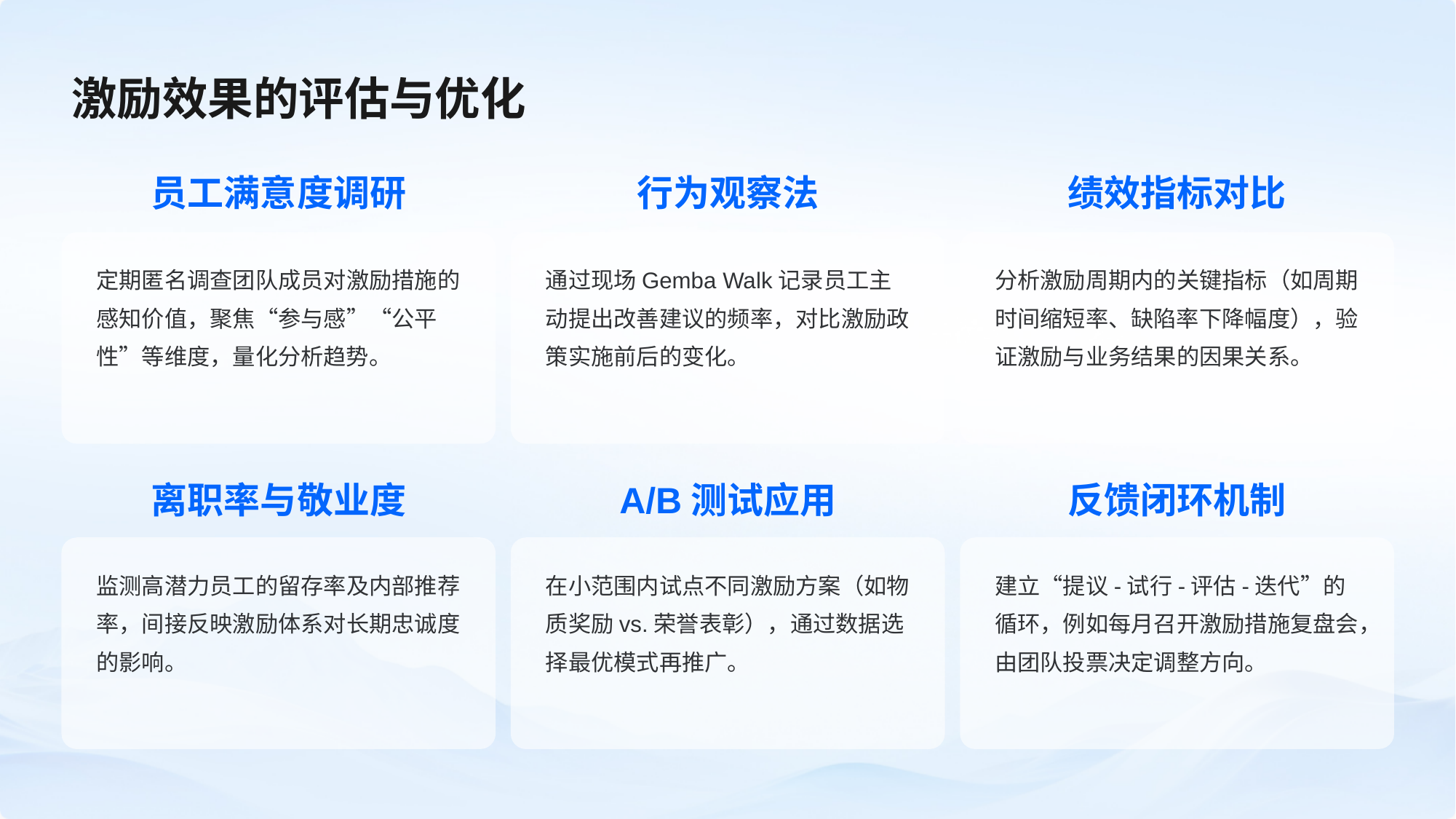

激励效果的评估与优化
员工满意度调研
行为观察法
绩效指标对比

定期匿名调查团队成员对激励措施的感知价值，聚焦“参与感”“公平性”等维度，量化分析趋势。
通过现场Gemba Walk记录员工主动提出改善建议的频率，对比激励政策实施前后的变化。
分析激励周期内的关键指标（如周期时间缩短率、缺陷率下降幅度），验证激励与业务结果的因果关系。
离职率与敬业度
A/B测试应用
反馈闭环机制

监测高潜力员工的留存率及内部推荐率，间接反映激励体系对长期忠诚度的影响。
在小范围内试点不同激励方案（如物质奖励vs.荣誉表彰），通过数据选择最优模式再推广。
建立“提议-试行-评估-迭代”的循环，例如每月召开激励措施复盘会，由团队投票决定调整方向。